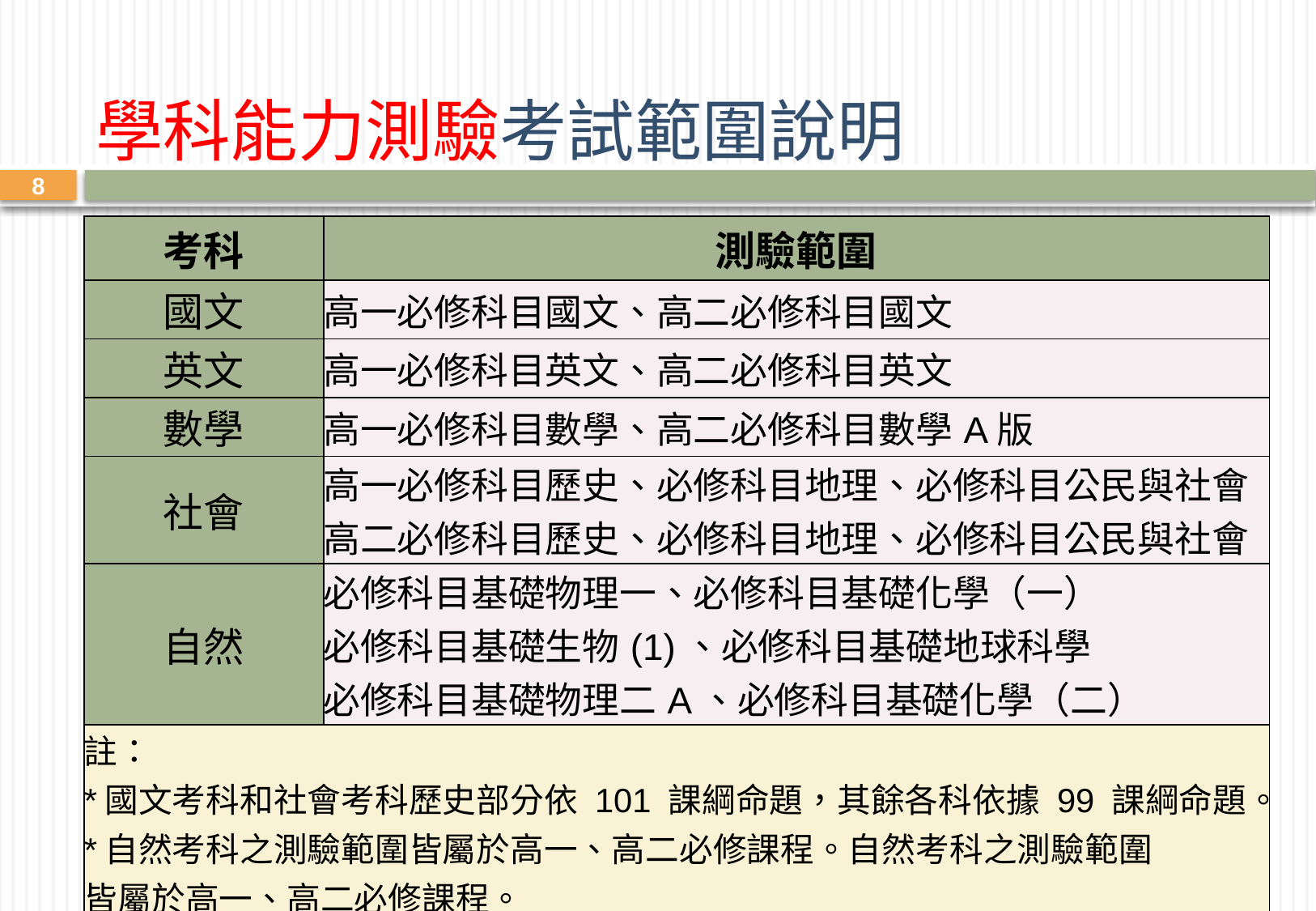

# 學科能力測驗考試範圍說明
8
| 考科 | 測驗範圍 |
| --- | --- |
| 國文 | 高一必修科目國文、高二必修科目國文 |
| 英文 | 高一必修科目英文、高二必修科目英文 |
| 數學 | 高一必修科目數學、高二必修科目數學A版 |
| 社會 | 高一必修科目歷史、必修科目地理、必修科目公民與社會 高二必修科目歷史、必修科目地理、必修科目公民與社會 |
| 自然 | 必修科目基礎物理一、必修科目基礎化學（一） 必修科目基礎生物(1)、必修科目基礎地球科學 必修科目基礎物理二A、必修科目基礎化學（二） |
| 註： \*國文考科和社會考科歷史部分依 101 課綱命題，其餘各科依據 99 課綱命題。 \*自然考科之測驗範圍皆屬於高一、高二必修課程。自然考科之測驗範圍 皆屬於高一、高二必修課程。 |  |